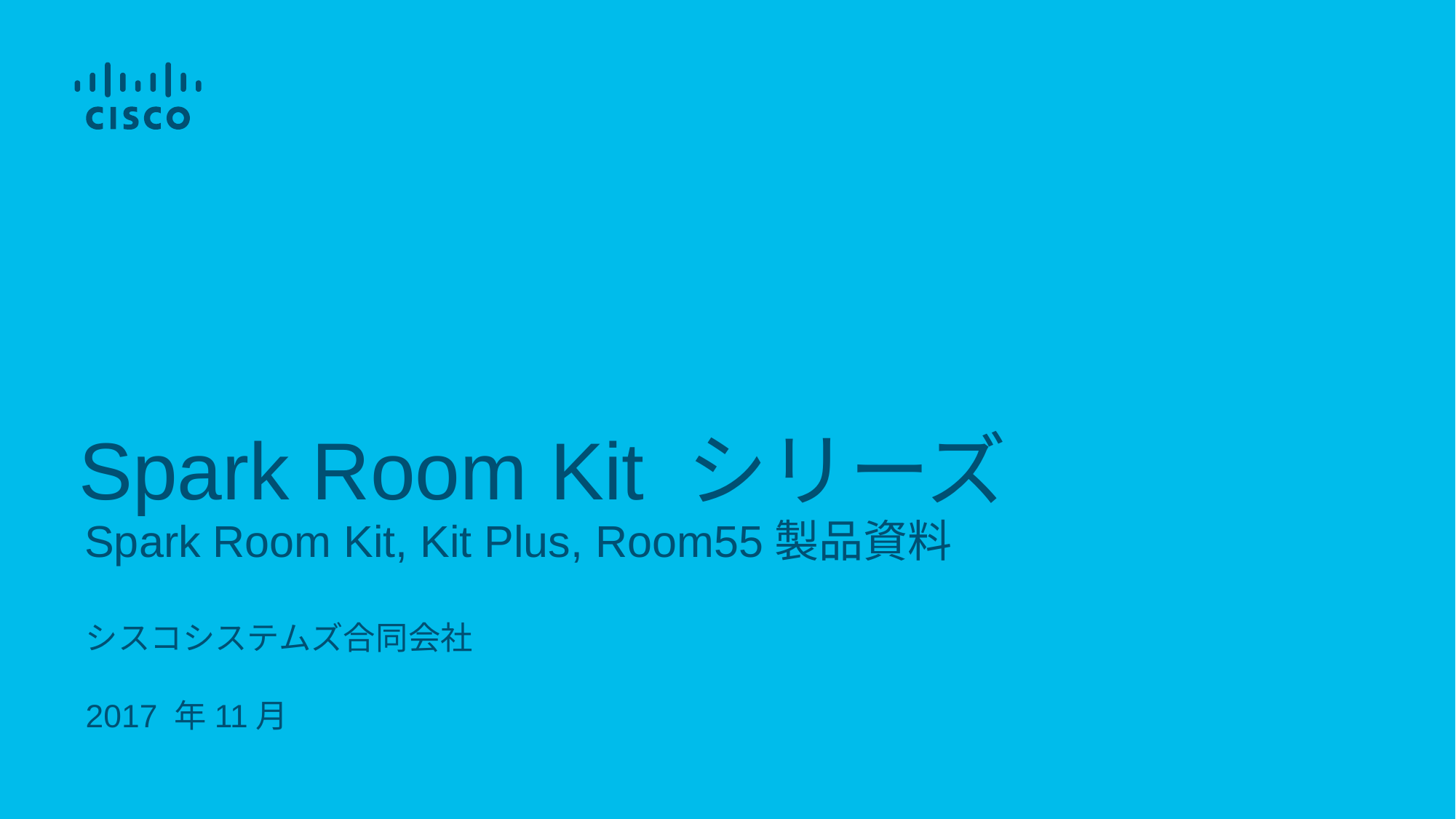

# Spark Room Kit シリーズ
Spark Room Kit, Kit Plus, Room55製品資料
シスコシステムズ合同会社

2017 年11月